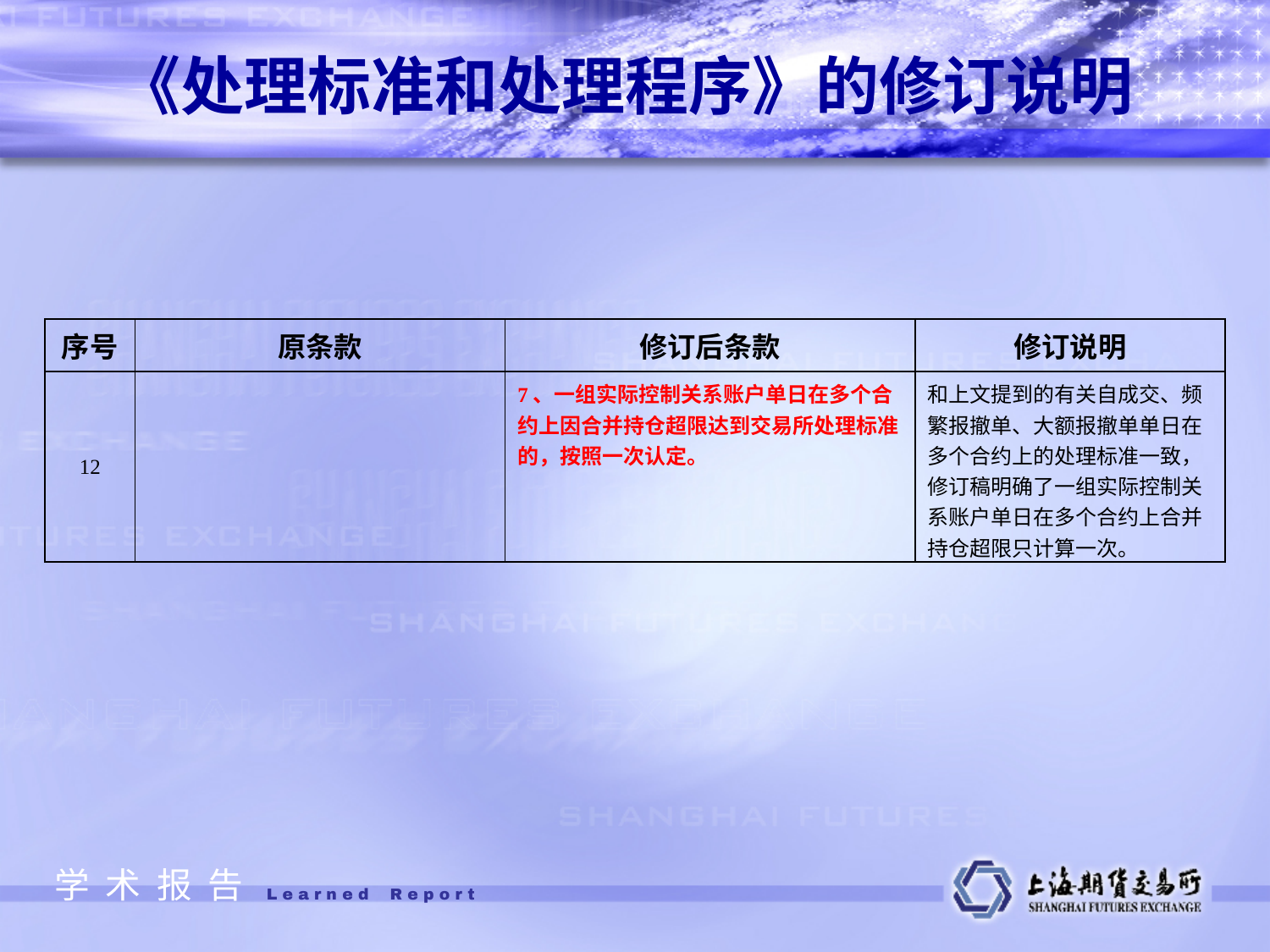

《处理标准和处理程序》的修订说明
| 序号 | 原条款 | 修订后条款 | 修订说明 |
| --- | --- | --- | --- |
| 12 |  | 7、一组实际控制关系账户单日在多个合约上因合并持仓超限达到交易所处理标准的，按照一次认定。 | 和上文提到的有关自成交、频繁报撤单、大额报撤单单日在多个合约上的处理标准一致，修订稿明确了一组实际控制关系账户单日在多个合约上合并持仓超限只计算一次。 |